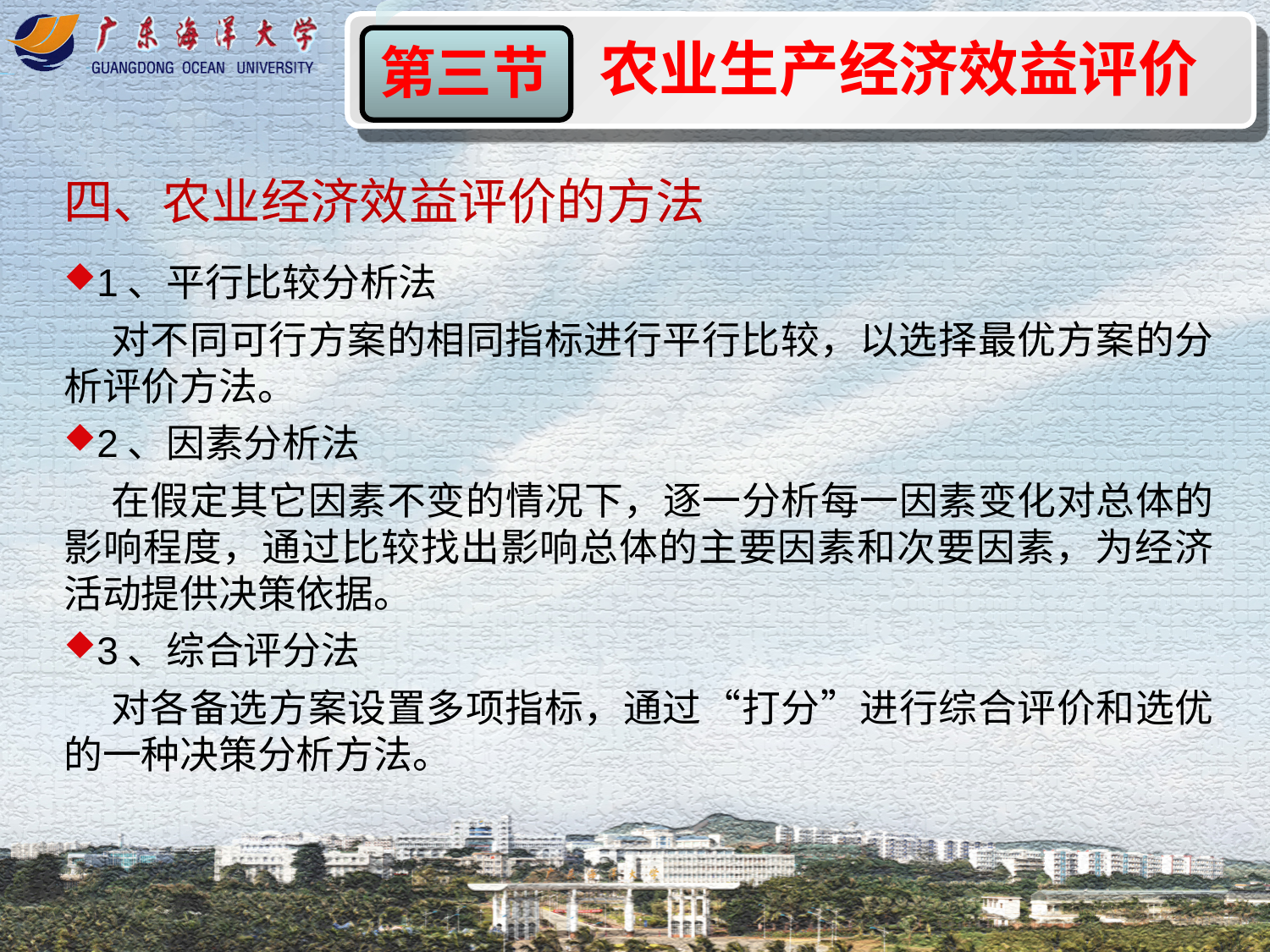

农业生产经济效益评价

第三节
四、农业经济效益评价的方法
1、平行比较分析法
    对不同可行方案的相同指标进行平行比较，以选择最优方案的分析评价方法。
2、因素分析法
    在假定其它因素不变的情况下，逐一分析每一因素变化对总体的影响程度，通过比较找出影响总体的主要因素和次要因素，为经济活动提供决策依据。
3、综合评分法
    对各备选方案设置多项指标，通过“打分”进行综合评价和选优的一种决策分析方法。